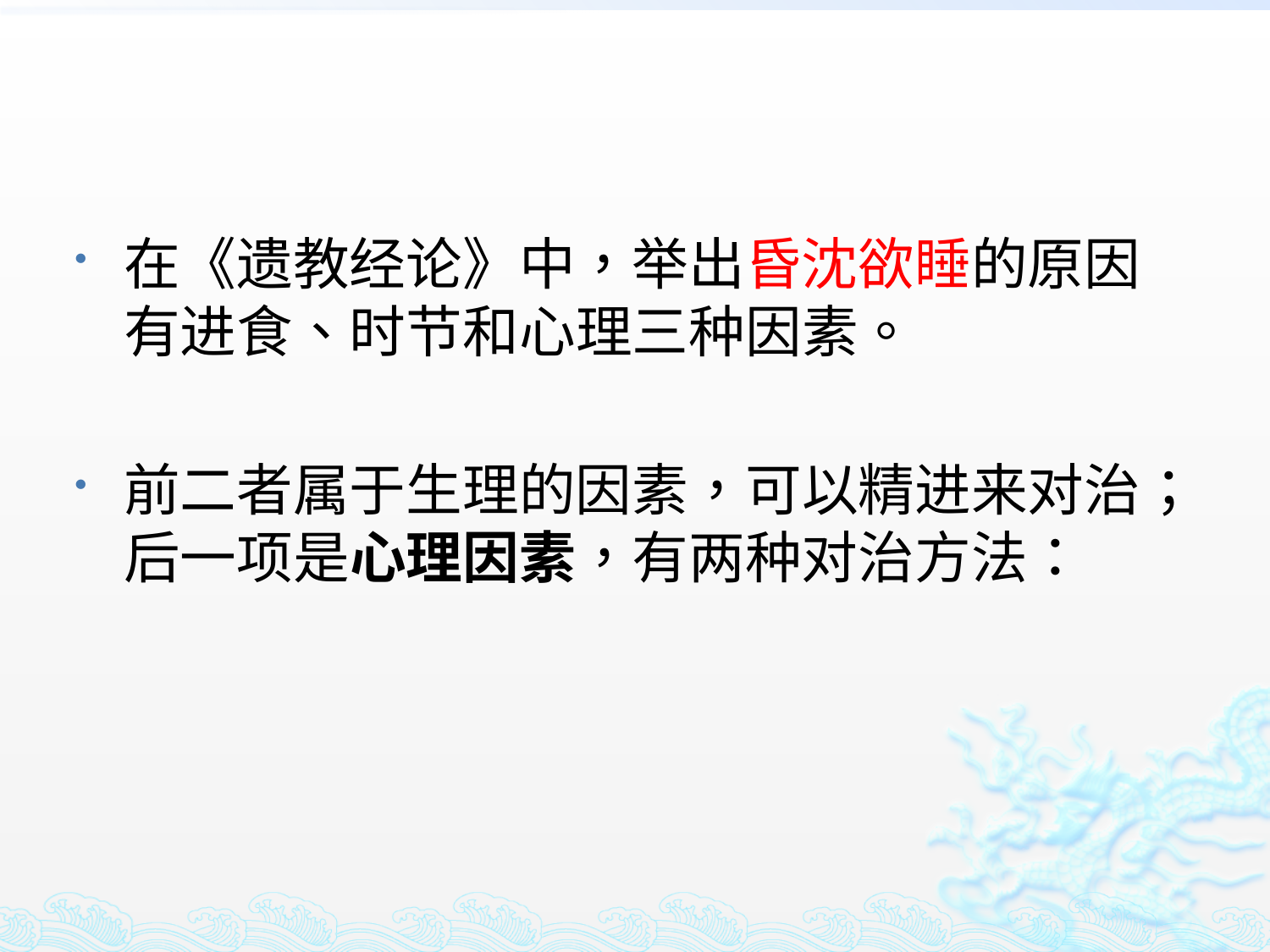

在《遗教经论》中，举出昏沈欲睡的原因有进食、时节和心理三种因素。

前二者属于生理的因素，可以精进来对治；后一项是心理因素，有两种对治方法：